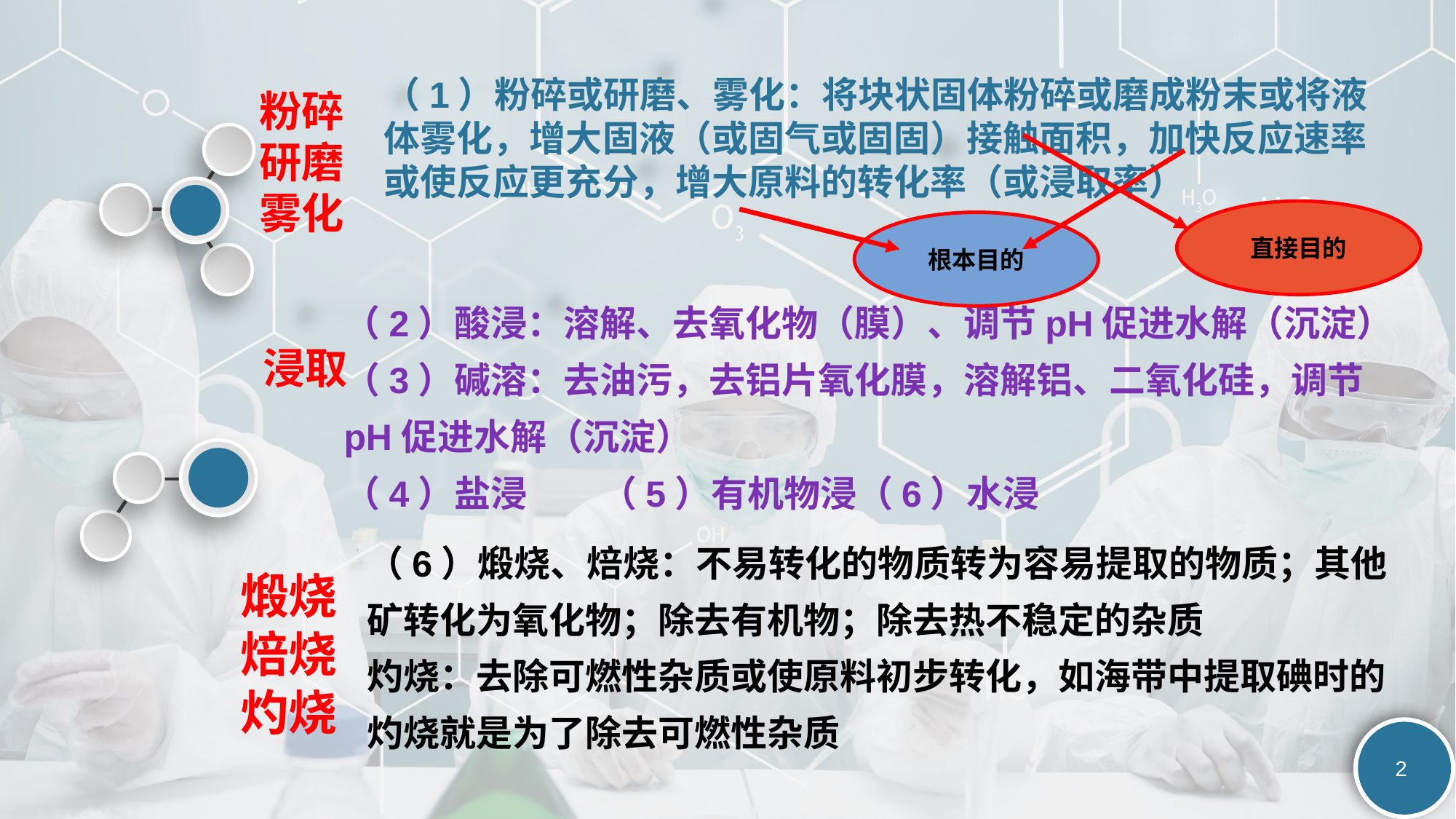

（1）粉碎或研磨、雾化：将块状固体粉碎或磨成粉末或将液体雾化，增大固液（或固气或固固）接触面积，加快反应速率或使反应更充分，增大原料的转化率（或浸取率）
粉碎
研磨
雾化

直接目的

根本目的
根本目的
（2）酸浸：溶解、去氧化物（膜）、调节pH促进水解（沉淀）
（3）碱溶：去油污，去铝片氧化膜，溶解铝、二氧化硅，调节pH促进水解（沉淀）
（4）盐浸         （5）有机物浸（6）水浸
浸取

（6）煅烧、焙烧：不易转化的物质转为容易提取的物质；其他
矿转化为氧化物；除去有机物；除去热不稳定的杂质
灼烧：去除可燃性杂质或使原料初步转化，如海带中提取碘时的
灼烧就是为了除去可燃性杂质
煅烧
焙烧
灼烧